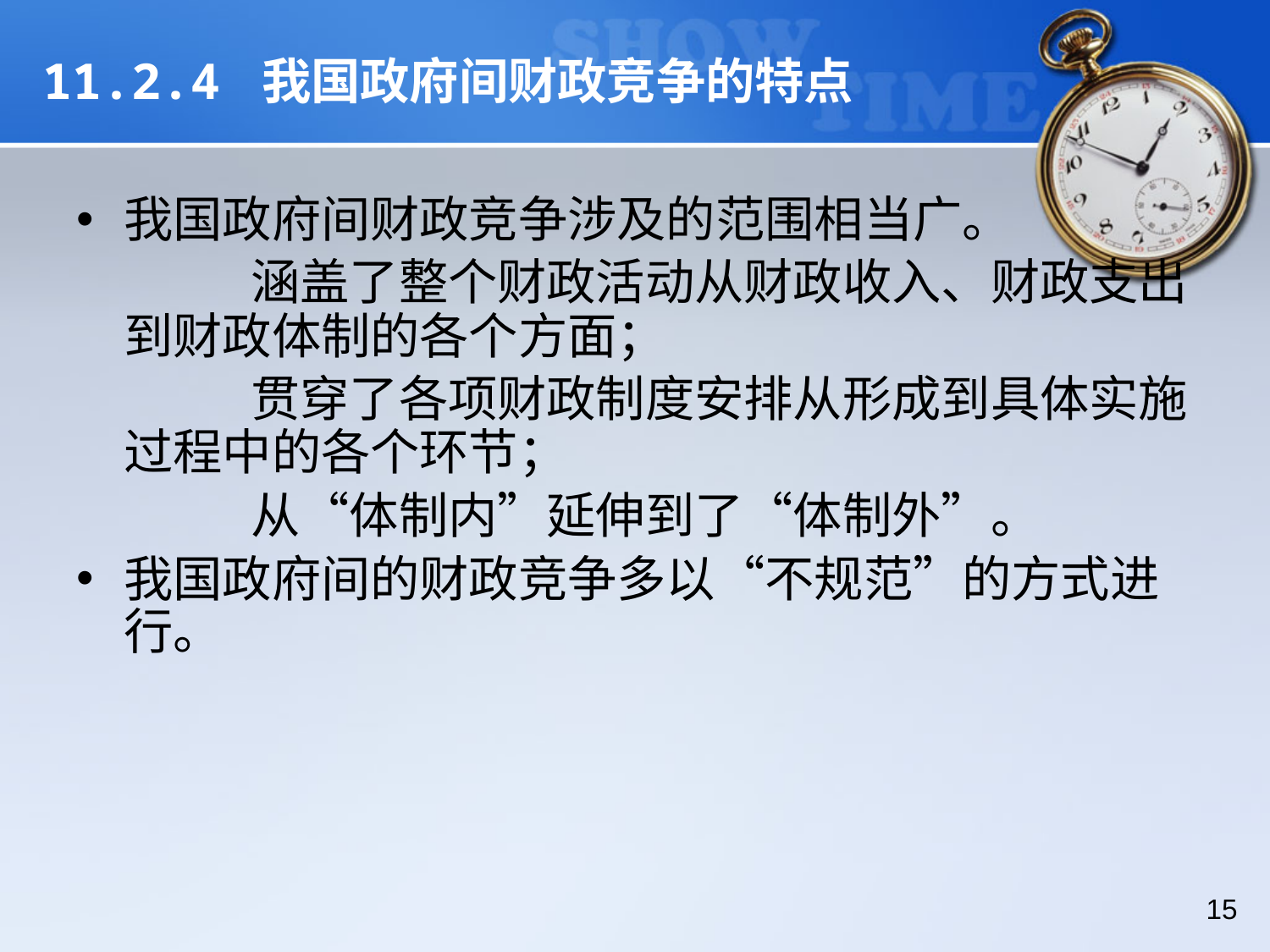

# 11.2.4 我国政府间财政竞争的特点
我国政府间财政竞争涉及的范围相当广。
		涵盖了整个财政活动从财政收入、财政支出到财政体制的各个方面；
		贯穿了各项财政制度安排从形成到具体实施过程中的各个环节；
		从“体制内”延伸到了“体制外”。
我国政府间的财政竞争多以“不规范”的方式进行。
15